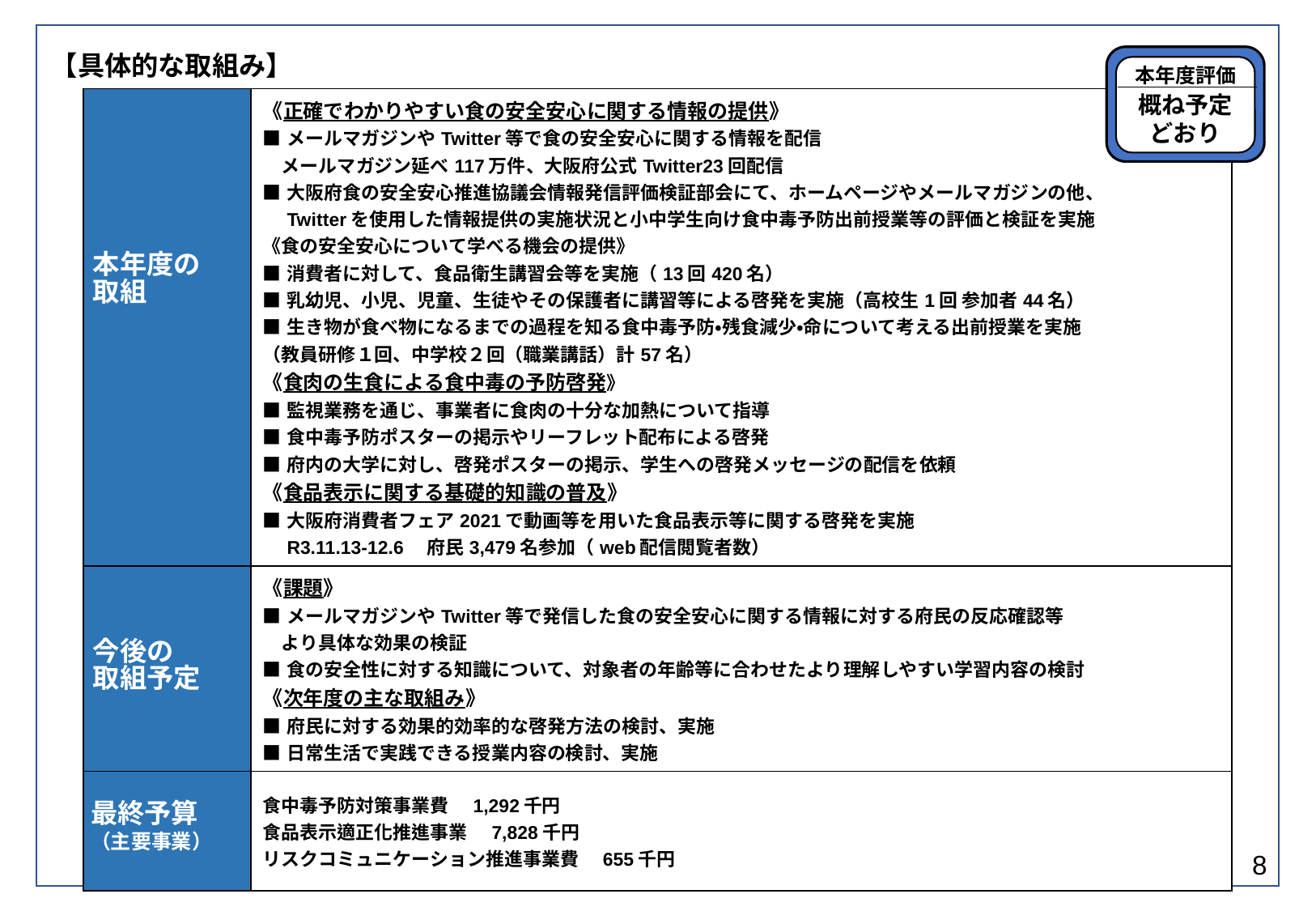

【具体的な取組み】

本年度評価

概ね予定
どおり
| 本年度の 取組 | 《正確でわかりやすい食の安全安心に関する情報の提供》 ■メールマガジンやTwitter等で食の安全安心に関する情報を配信 　メールマガジン延べ117万件、大阪府公式Twitter23回配信 ■大阪府食の安全安心推進協議会情報発信評価検証部会にて、ホームページやメールマガジンの他、 　Twitterを使用した情報提供の実施状況と小中学生向け食中毒予防出前授業等の評価と検証を実施 《食の安全安心について学べる機会の提供》 ■消費者に対して、食品衛生講習会等を実施（13回420名） ■乳幼児、小児、児童、生徒やその保護者に講習等による啓発を実施（高校生1回 参加者44名） ■生き物が食べ物になるまでの過程を知る食中毒予防・残食減少・命について考える出前授業を実施 （教員研修１回、中学校２回（職業講話）計57名） 《食肉の生食による食中毒の予防啓発》 ■監視業務を通じ、事業者に食肉の十分な加熱について指導 ■食中毒予防ポスターの掲示やリーフレット配布による啓発 ■府内の大学に対し、啓発ポスターの掲示、学生への啓発メッセージの配信を依頼 《食品表示に関する基礎的知識の普及》 ■大阪府消費者フェア2021で動画等を用いた食品表示等に関する啓発を実施 　R3.11.13-12.6　府民3,479名参加（web配信閲覧者数） |
| --- | --- |
| 今後の 取組予定 | 《課題》 ■メールマガジンやTwitter等で発信した食の安全安心に関する情報に対する府民の反応確認等 　より具体な効果の検証 ■食の安全性に対する知識について、対象者の年齢等に合わせたより理解しやすい学習内容の検討 《次年度の主な取組み》 ■府民に対する効果的効率的な啓発方法の検討、実施 ■日常生活で実践できる授業内容の検討、実施 |
| 最終予算 （主要事業） | 食中毒予防対策事業費　1,292千円 食品表示適正化推進事業　7,828千円 リスクコミュニケーション推進事業費　655千円 |
8